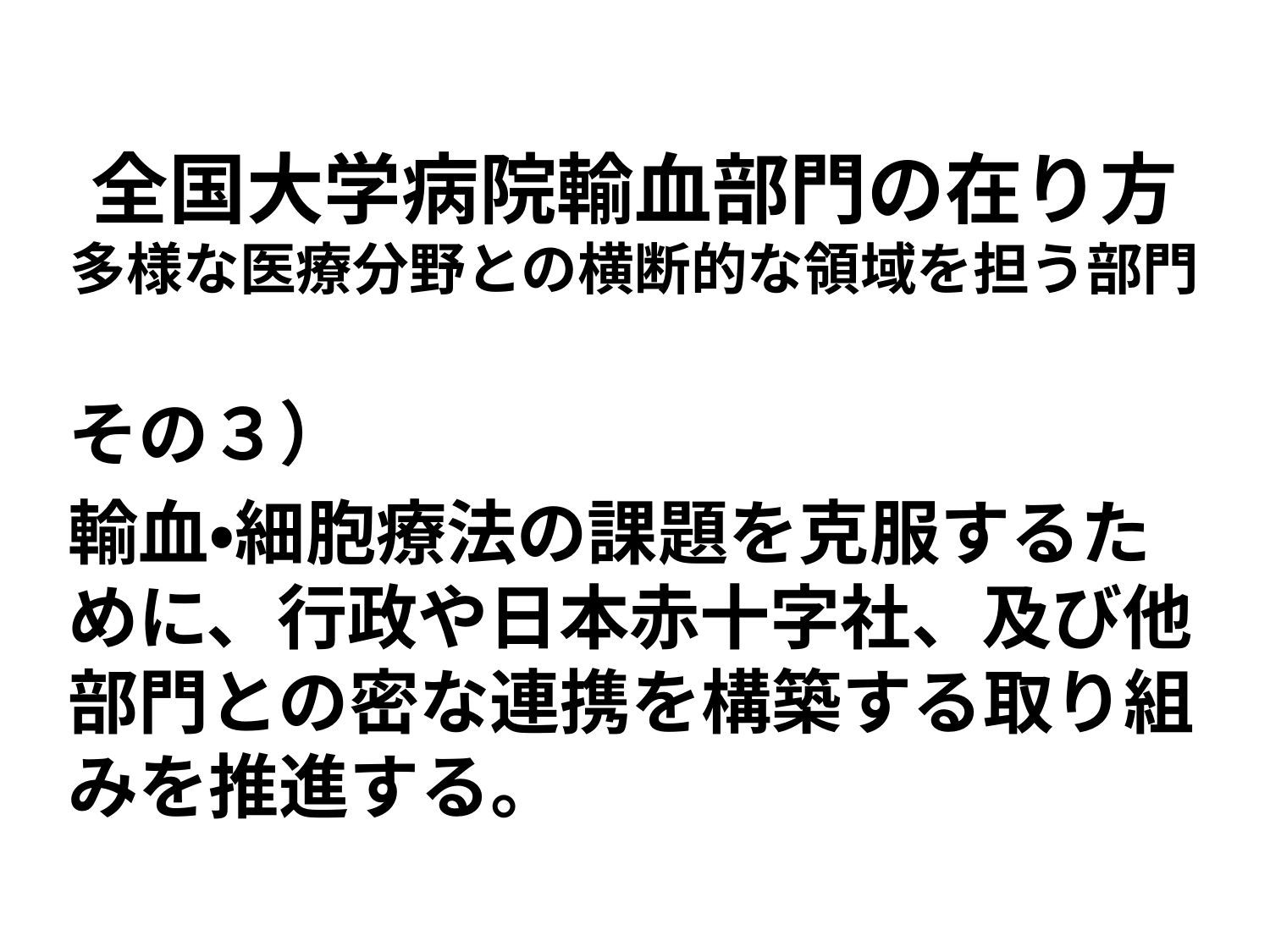

# 全国大学病院輸血部門の在り方 多様な医療分野との横断的な領域を担う部門
その３）
輸血・細胞療法の課題を克服するために、行政や日本赤十字社、及び他部門との密な連携を構築する取り組みを推進する。